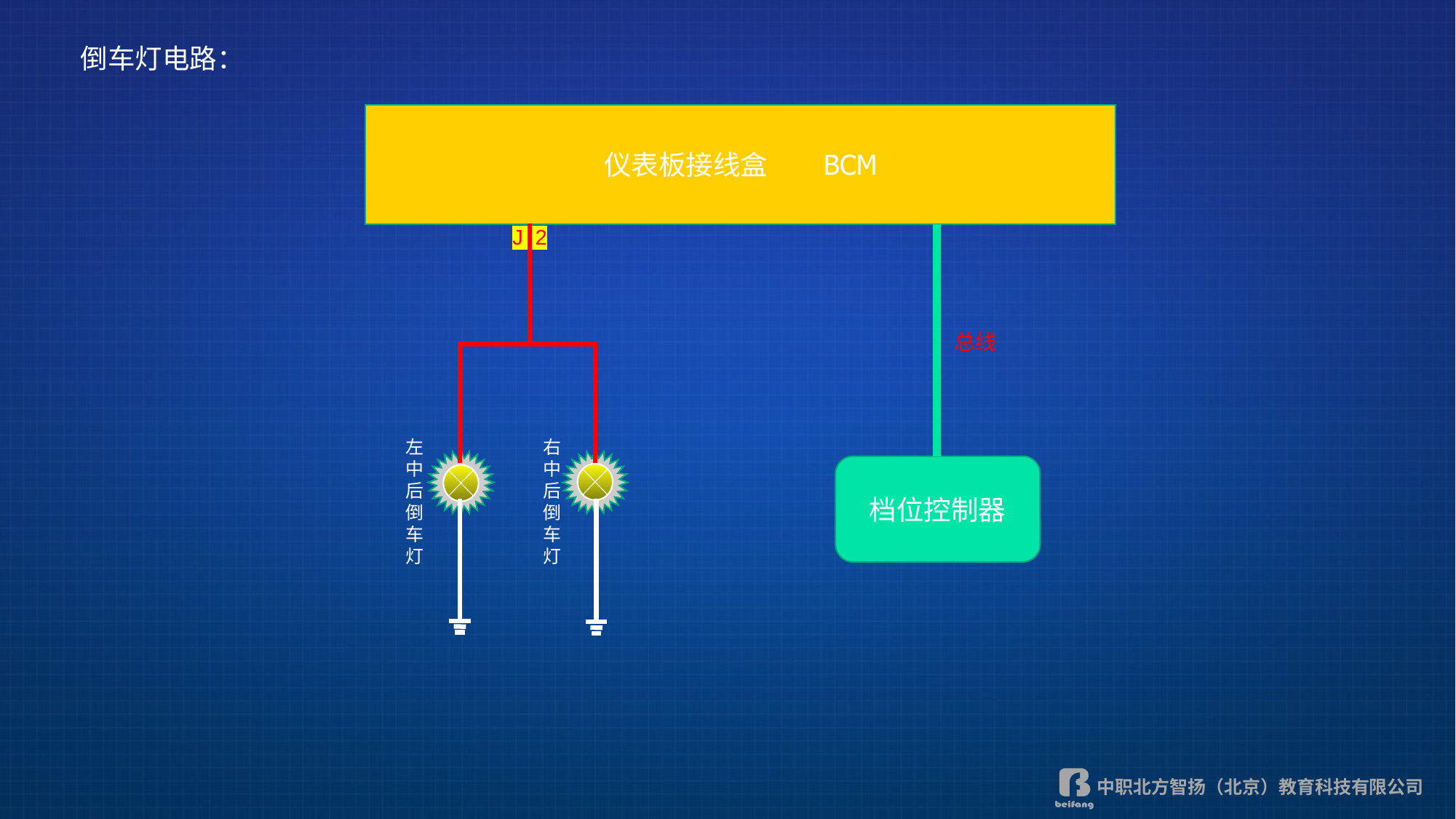

倒车灯电路：
仪表板接线盒        BCM
J  2
总线
左中后倒车灯
右中后倒车灯

档位控制器